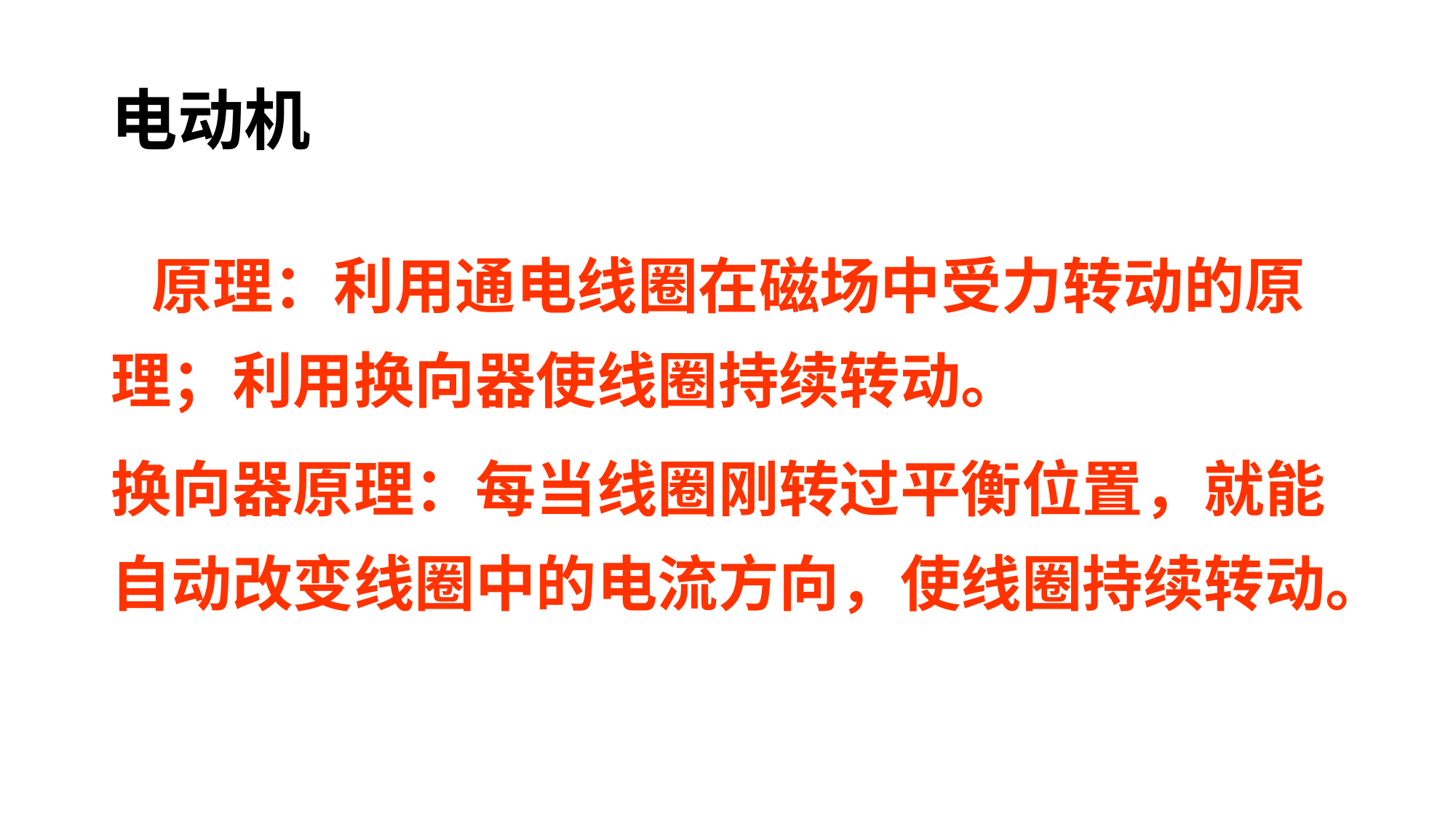

# 电动机
  原理：利用通电线圈在磁场中受力转动的原理；利用换向器使线圈持续转动。
换向器原理：每当线圈刚转过平衡位置，就能自动改变线圈中的电流方向，使线圈持续转动。